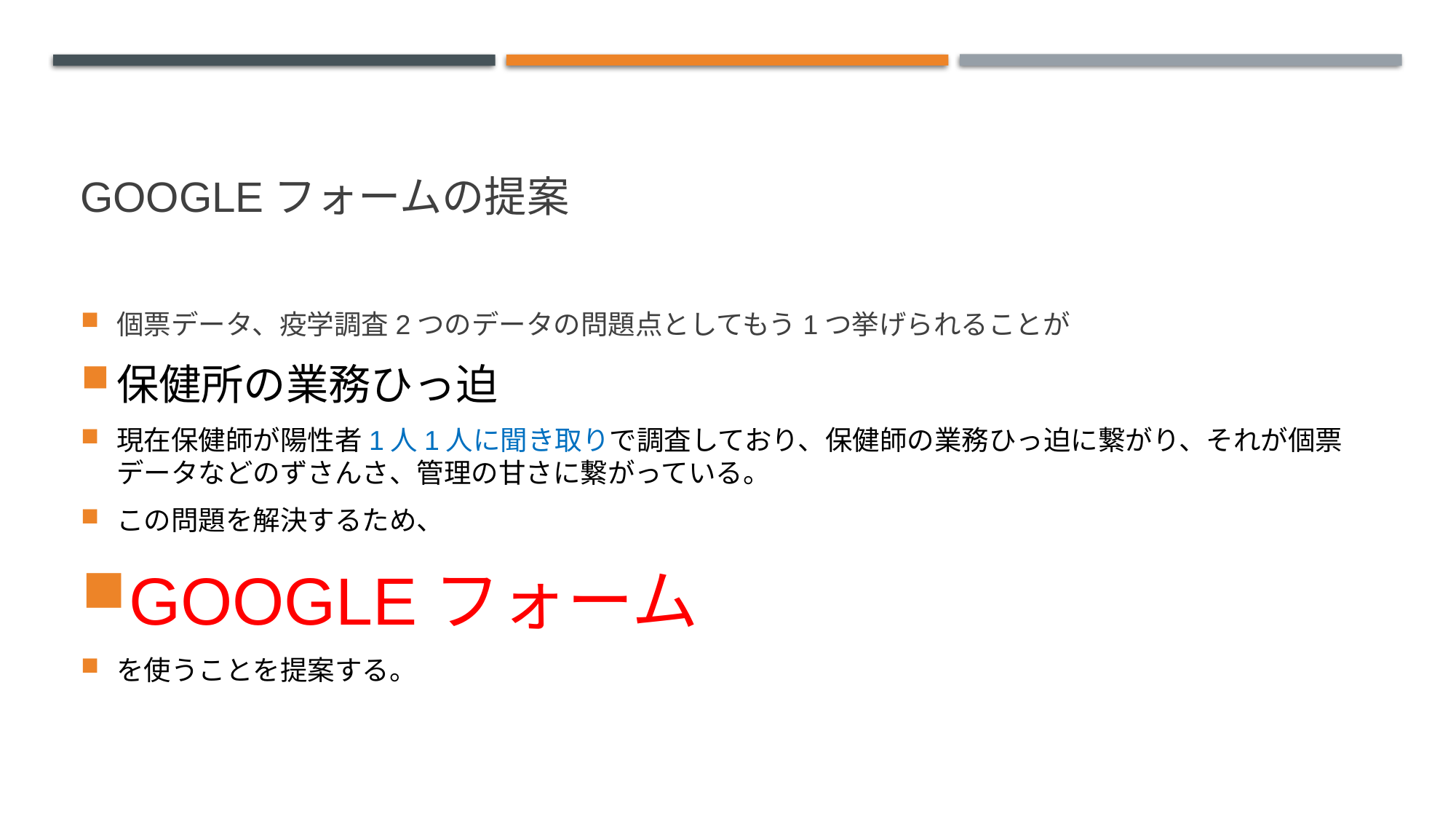

# GOOGLEフォームの提案
個票データ、疫学調査2つのデータの問題点としてもう1つ挙げられることが
保健所の業務ひっ迫
現在保健師が陽性者1人1人に聞き取りで調査しており、保健師の業務ひっ迫に繋がり、それが個票データなどのずさんさ、管理の甘さに繋がっている。
この問題を解決するため、
GOOGLEフォーム
を使うことを提案する。